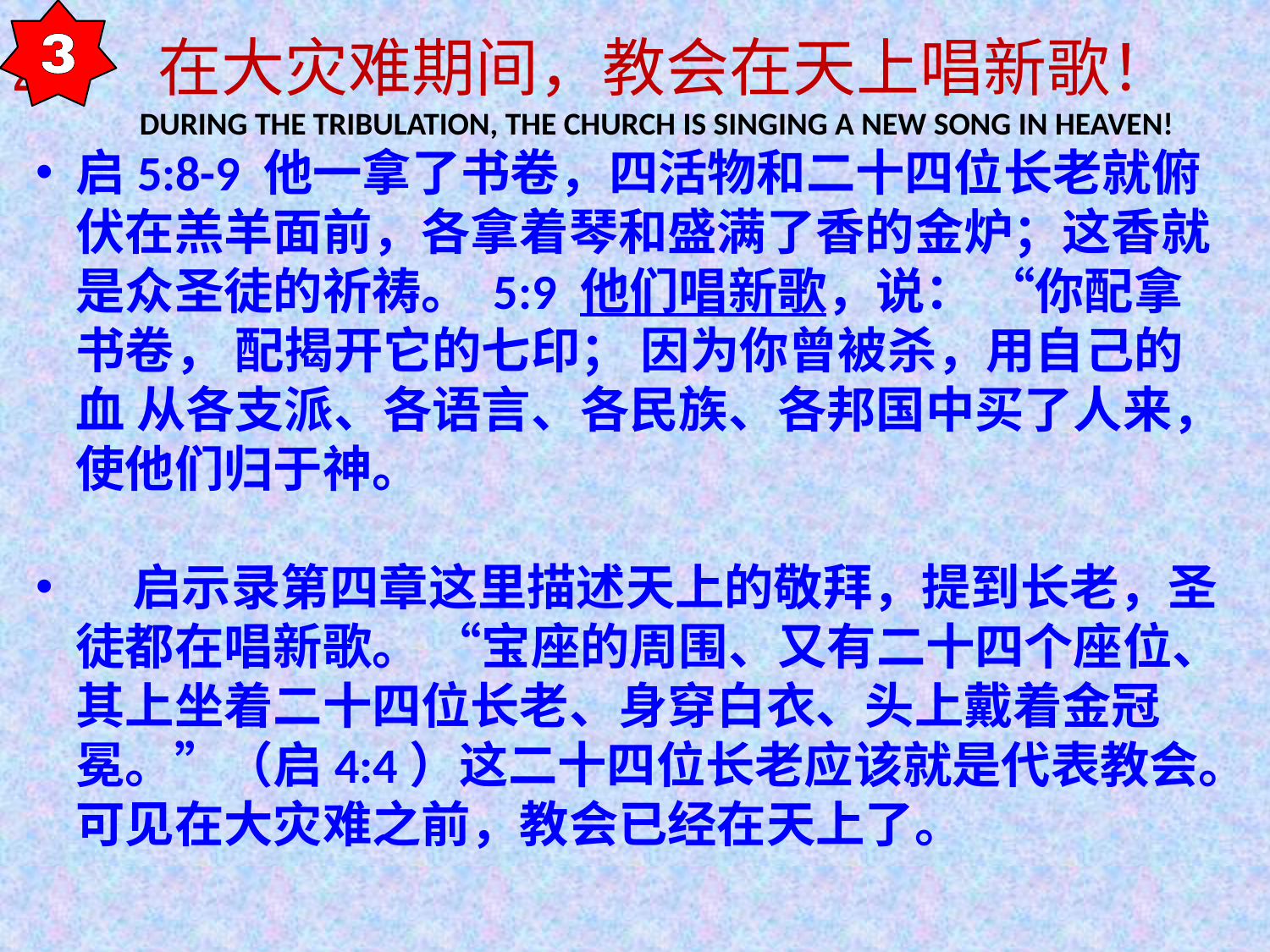

3
2.      在大灾难期间，教会在天上唱新歌！
	DURING THE TRIBULATION, THE CHURCH IS SINGING A NEW SONG IN HEAVEN!
启5:8-9 他一拿了书卷，四活物和二十四位长老就俯伏在羔羊面前，各拿着琴和盛满了香的金炉；这香就是众圣徒的祈祷。 5:9 他们唱新歌，说： “你配拿书卷， 配揭开它的七印； 因为你曾被杀，用自己的血 从各支派、各语言、各民族、各邦国中买了人来，使他们归于神。

    启示录第四章这里描述天上的敬拜，提到长老，圣徒都在唱新歌。 “宝座的周围、又有二十四个座位、其上坐着二十四位长老、身穿白衣、头上戴着金冠冕。”（启4:4）这二十四位长老应该就是代表教会。可见在大灾难之前，教会已经在天上了。